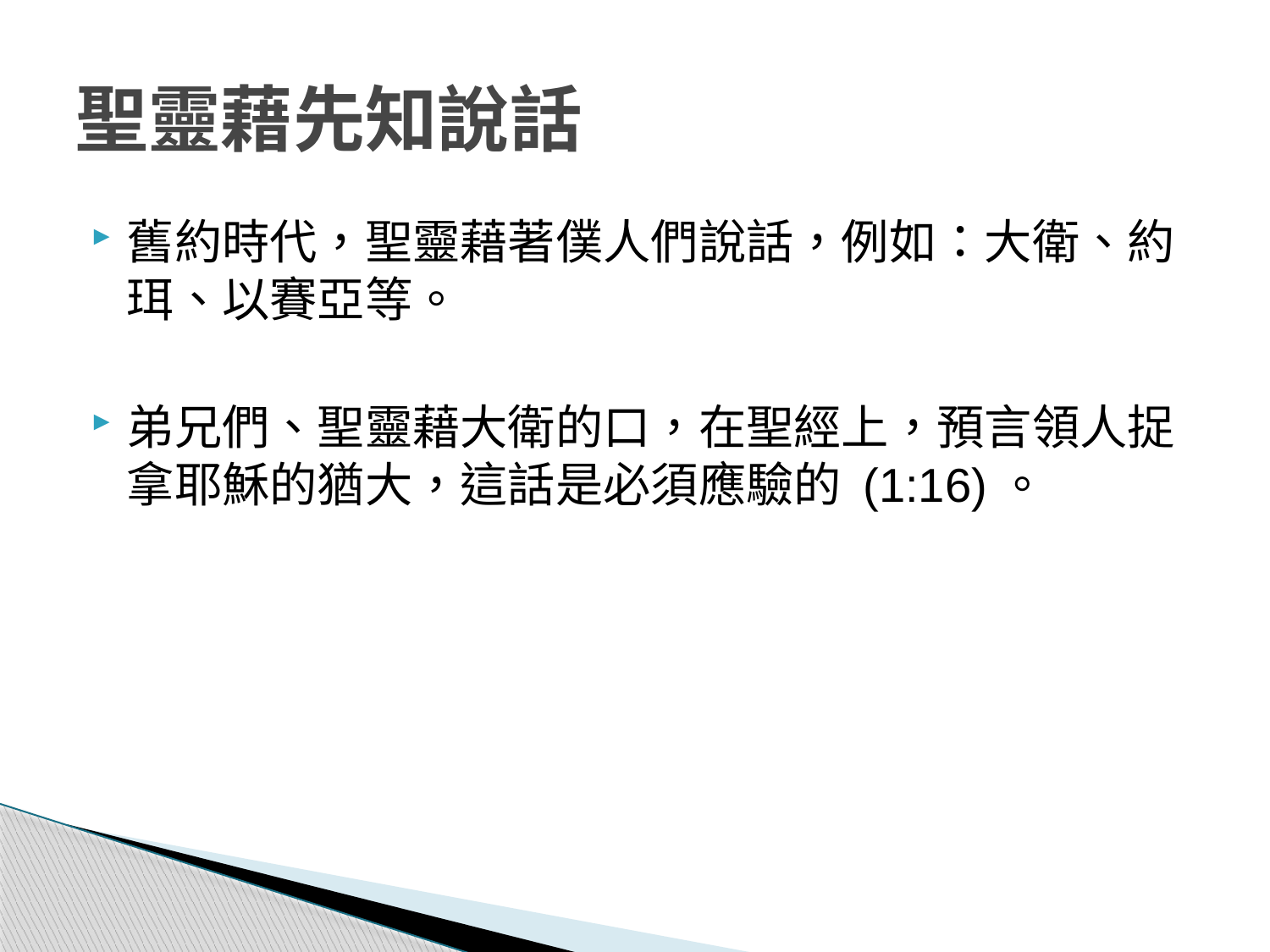

# 聖靈藉先知說話
舊約時代，聖靈藉著僕人們說話，例如：大衛、約珥、以賽亞等。

弟兄們、聖靈藉大衛的口，在聖經上，預言領人捉拿耶穌的猶大，這話是必須應驗的 (1:16)。